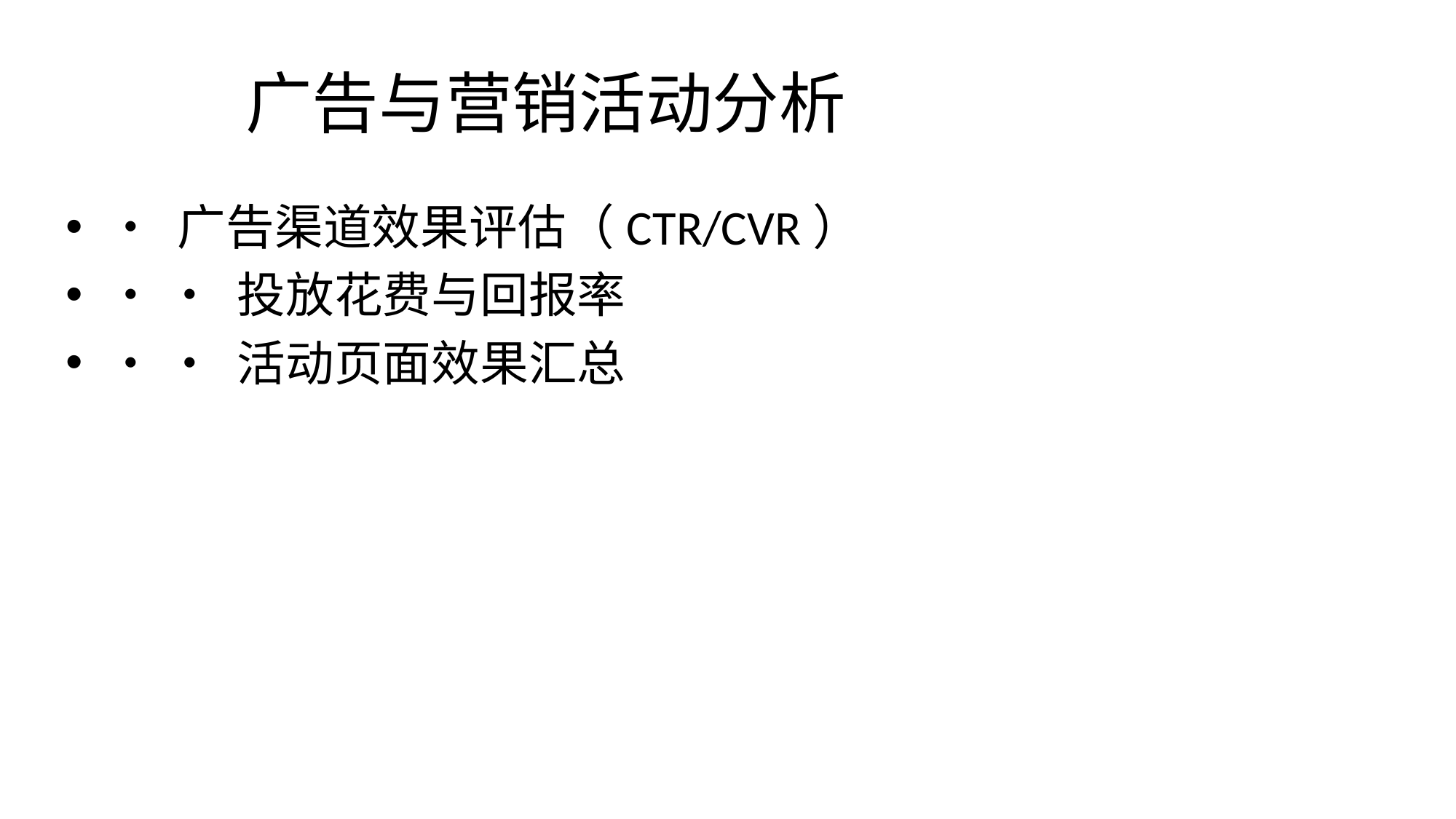

# 广告与营销活动分析
• 广告渠道效果评估（CTR/CVR）
• • 投放花费与回报率
• • 活动页面效果汇总